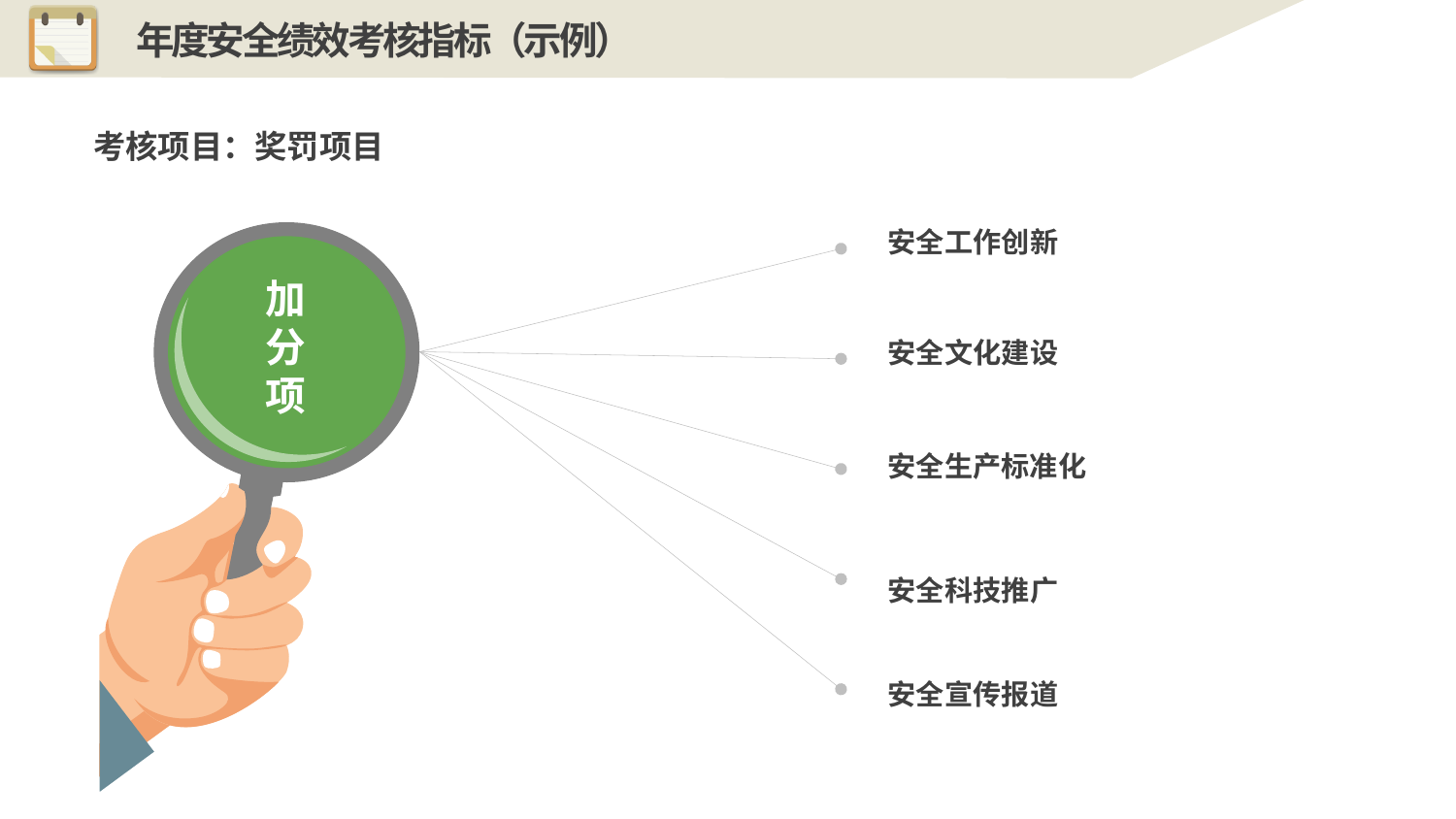

年度安全绩效考核指标（示例）
考核项目：奖罚项目
安全工作创新

加分项
安全文化建设
安全生产标准化
安全科技推广
安全宣传报道